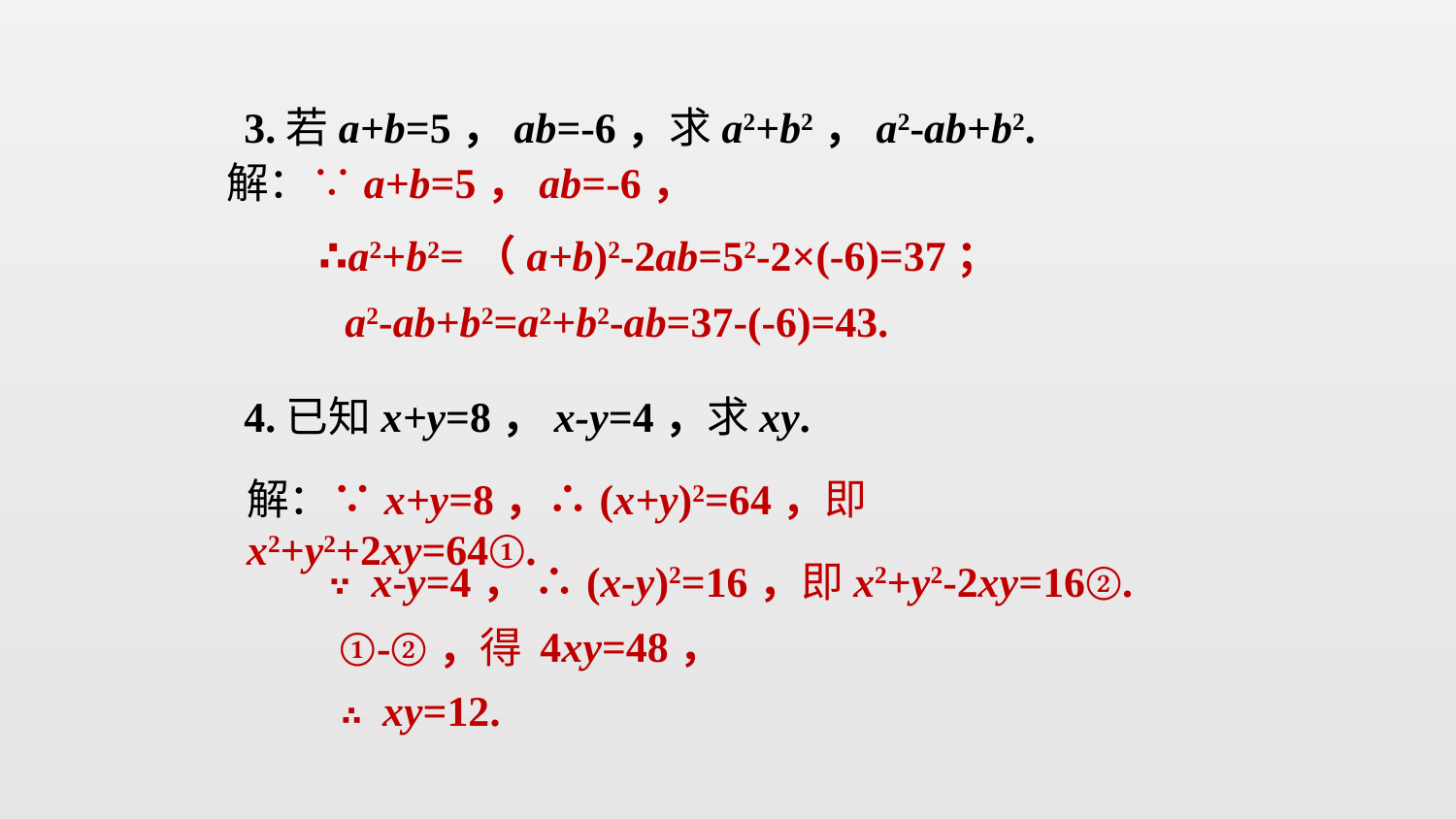

3.若a+b=5，ab=-6，求a2+b2，a2-ab+b2.

4.已知x+y=8，x-y=4，求xy.
解：∵a+b=5，ab=-6，
∴a2+b2=（a+b)2-2ab=52-2×(-6)=37；
a2-ab+b2=a2+b2-ab=37-(-6)=43.
解：∵x+y=8，∴(x+y)2=64，即x2+y2+2xy=64①.
∵x-y=4， ∴(x-y)2=16，即x2+y2-2xy=16②.
4xy=48，
①-②，得
∴xy=12.